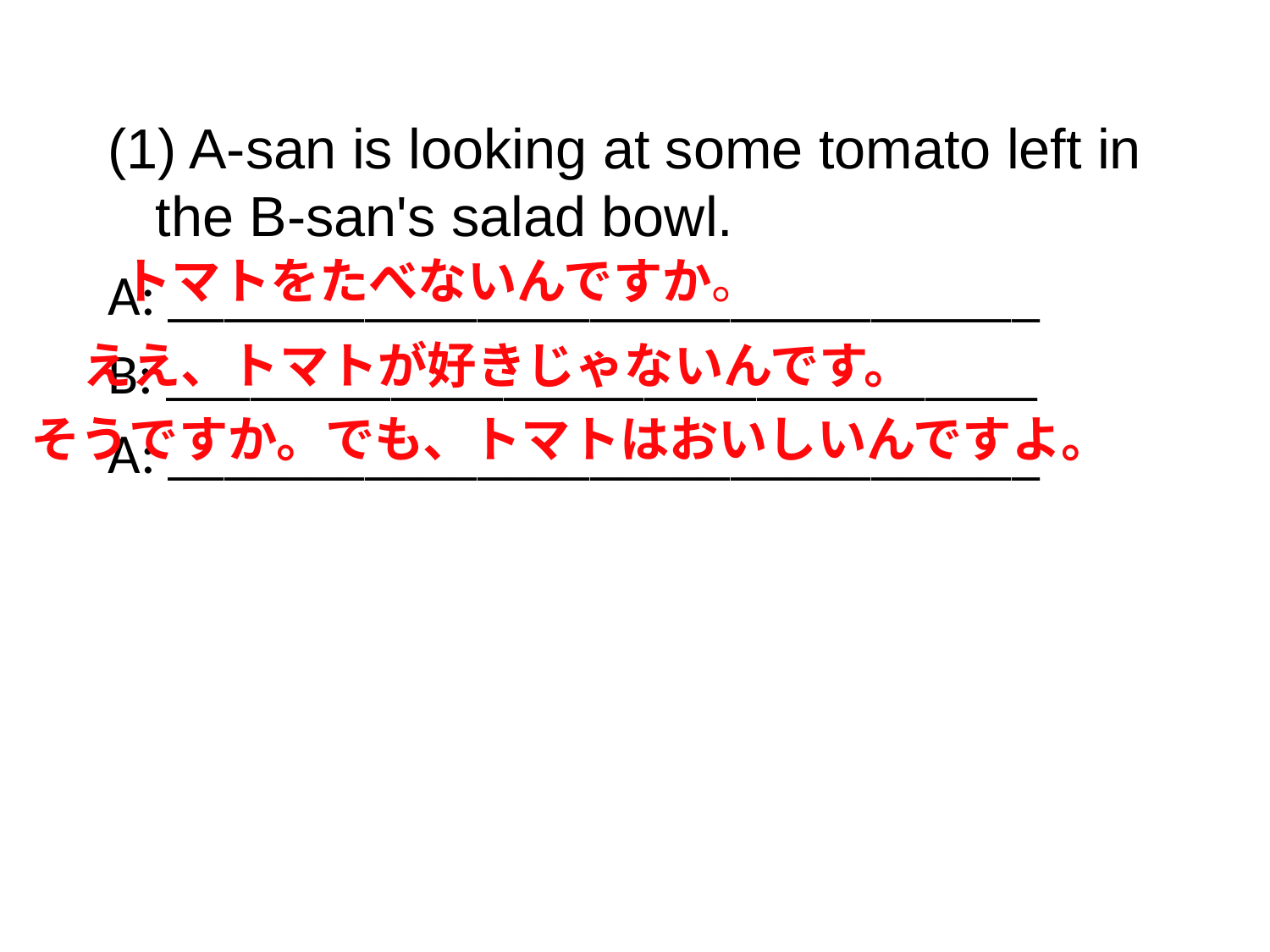

(1) A-san is looking at some tomato left in the B-san's salad bowl.
A: _______________________________
B: _______________________________
A: _______________________________
トマトをたべないんですか。
ええ、トマトが好きじゃないんです。
そうですか。でも、トマトはおいしいんですよ。